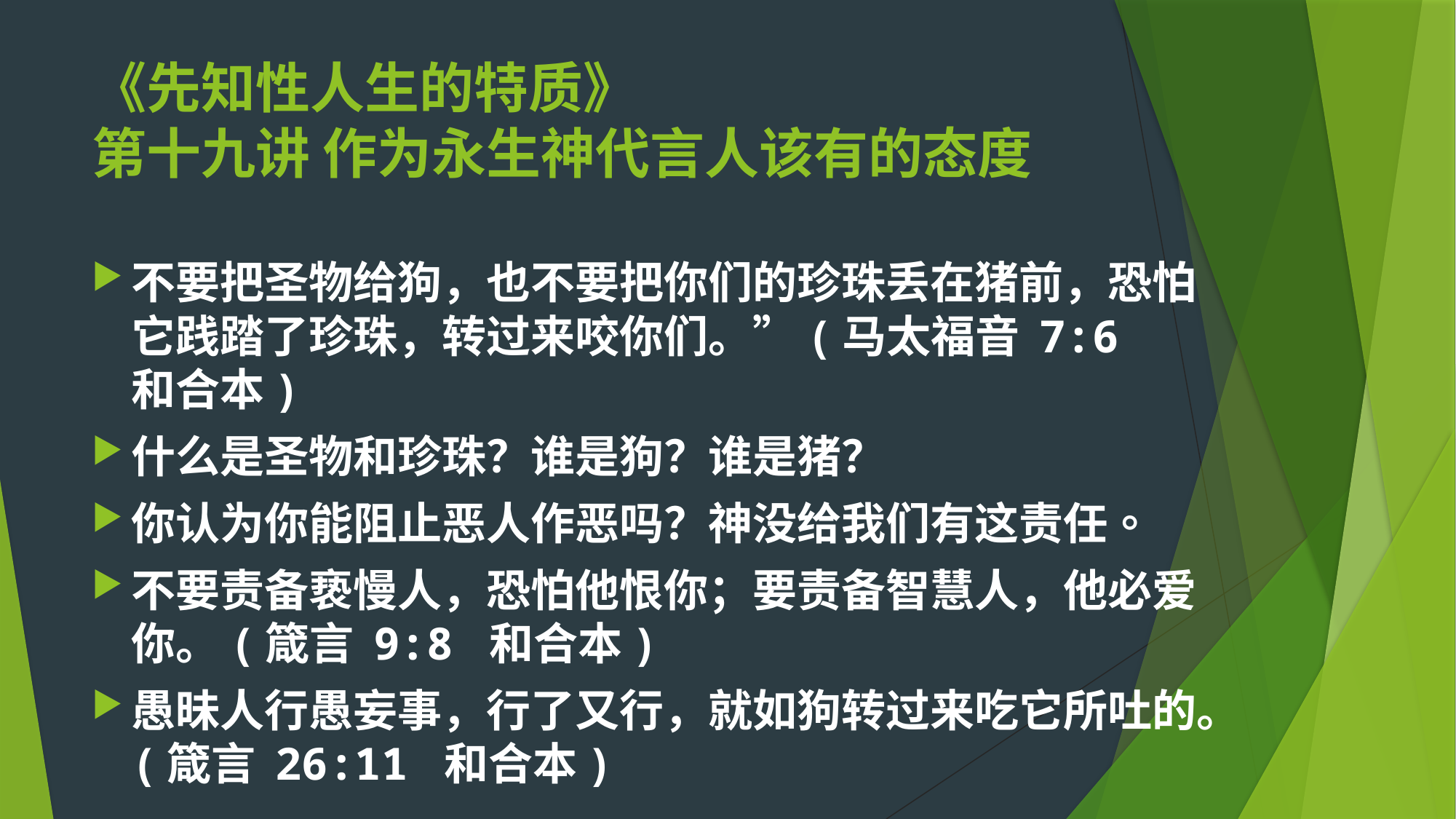

# 《先知性人生的特质》 第十九讲 作为永生神代言人该有的态度
不要把圣物给狗，也不要把你们的珍珠丢在猪前，恐怕它践踏了珍珠，转过来咬你们。”(马太福音 7:6 和合本)
什么是圣物和珍珠？谁是狗？谁是猪？
你认为你能阻止恶人作恶吗？神没给我们有这责任。
不要责备亵慢人，恐怕他恨你；要责备智慧人，他必爱你。(箴言 9:8 和合本)
愚昧人行愚妄事，行了又行，就如狗转过来吃它所吐的。(箴言 26:11 和合本)